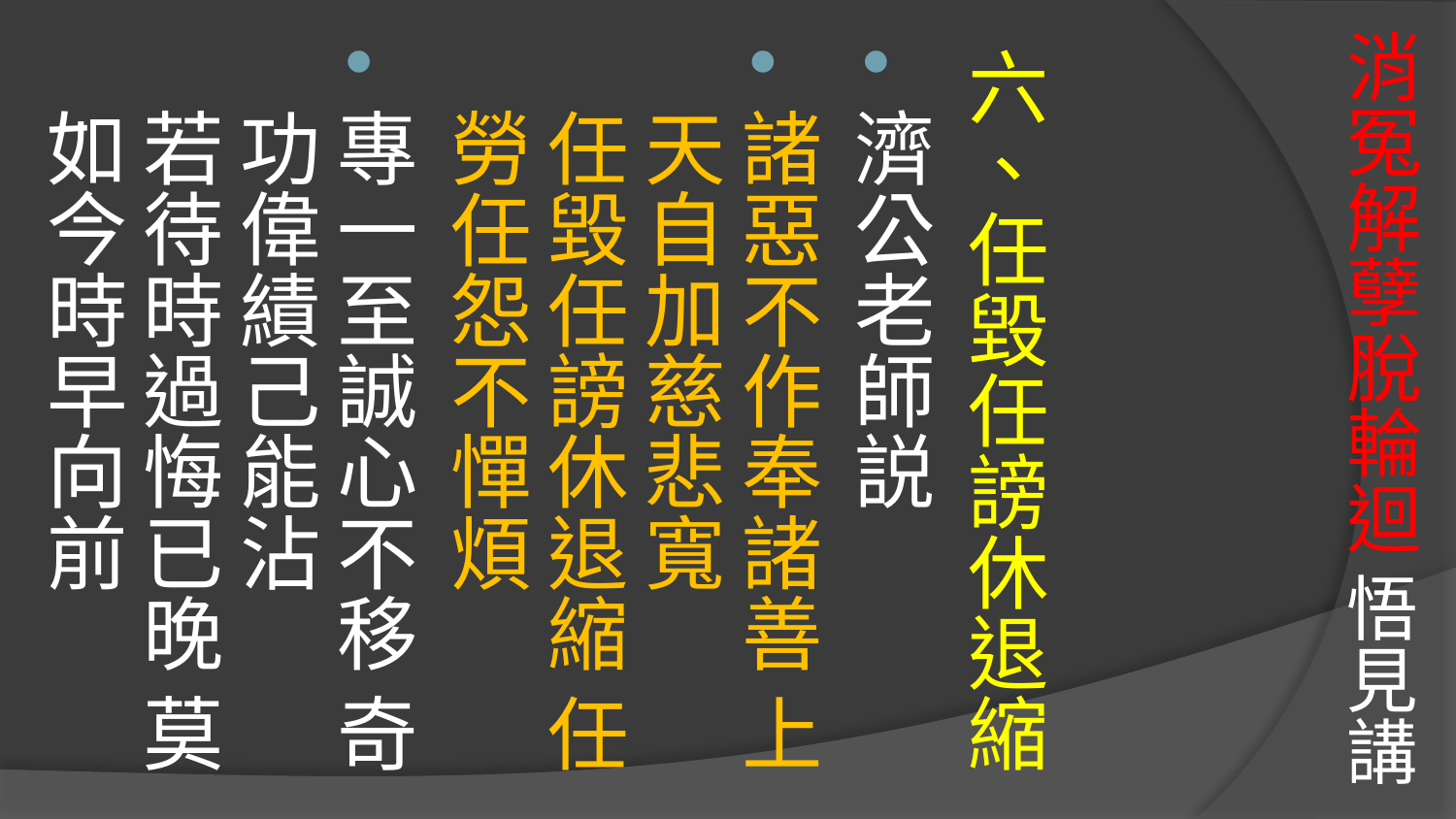

# 消冤解孽脫輪迴 悟見講
六、任毀任謗休退縮
濟公老師説
諸惡不作奉諸善 上天自加慈悲寬
任毀任謗休退縮 任勞任怨不憚煩
專一至誠心不移 奇功偉績己能沾
若待時過悔已晚 莫如今時早向前